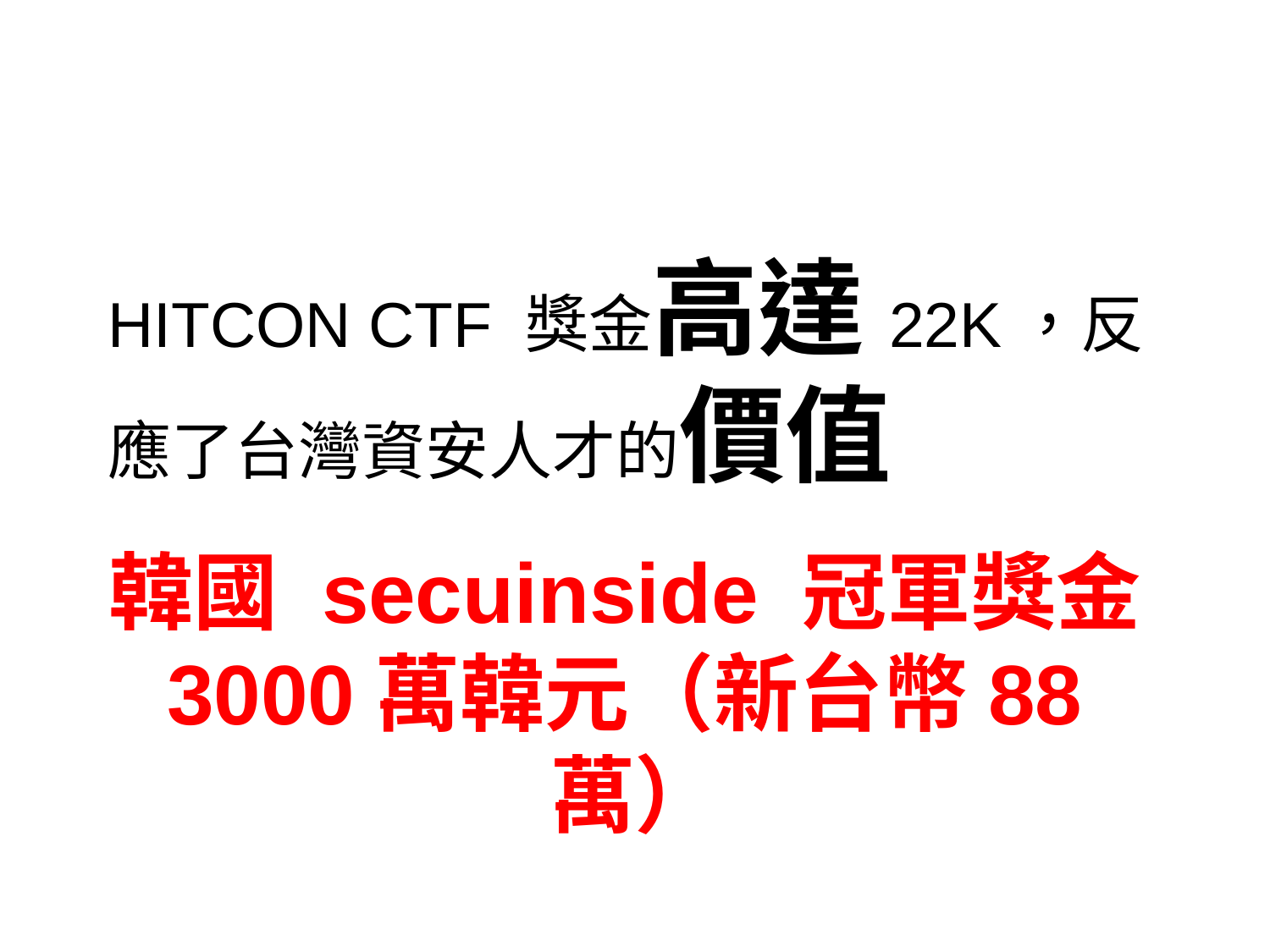

# HITCON CTF 獎金高達22K，反應了台灣資安人才的價值
韓國 secuinside 冠軍獎金3000萬韓元（新台幣88萬）